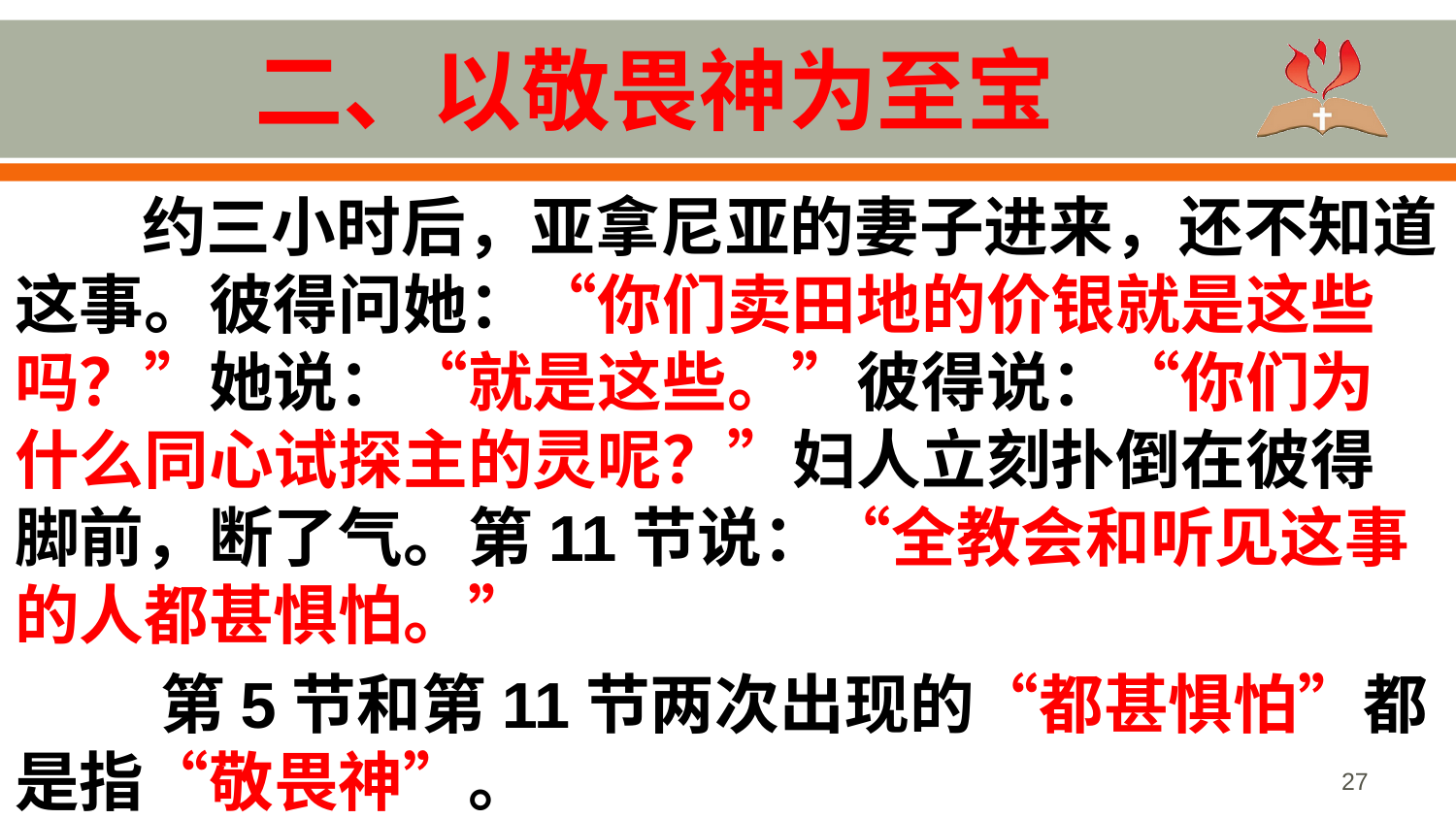

# 二、以敬畏神为至宝
约三小时后，亚拿尼亚的妻子进来，还不知道这事。彼得问她：“你们卖田地的价银就是这些吗？”她说：“就是这些。”彼得说：“你们为什么同心试探主的灵呢？”妇人立刻扑倒在彼得脚前，断了气。第11节说：“全教会和听见这事的人都甚惧怕。”
	第5节和第11节两次出现的“都甚惧怕”都是指“敬畏神”。

27